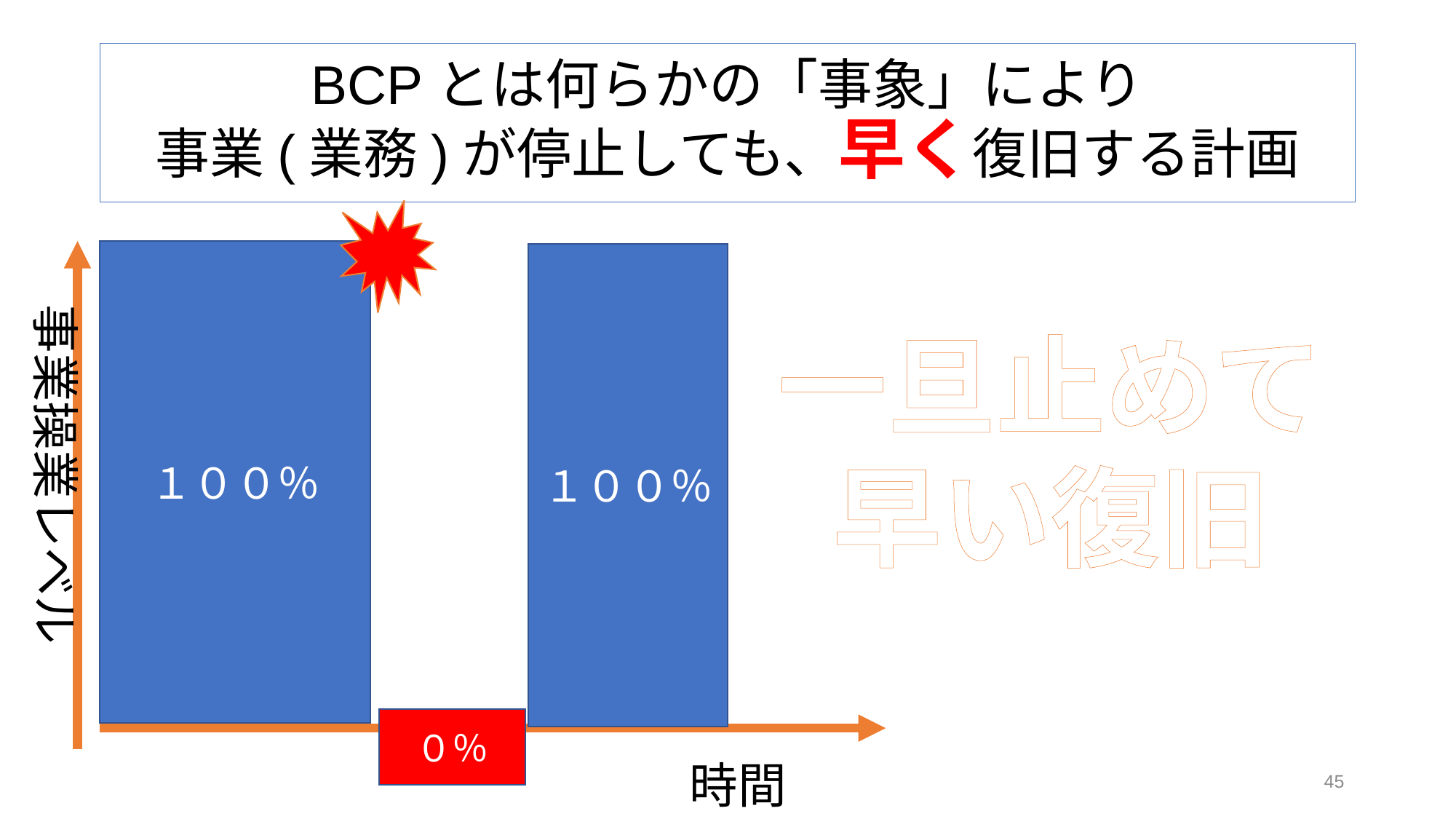

# BCPとは何らかの「事象」により 事業(業務)が停止しても、早く復旧する計画

１００％
１００％
事業操業レベル
一旦止めて
早い復旧
０％
時間

45